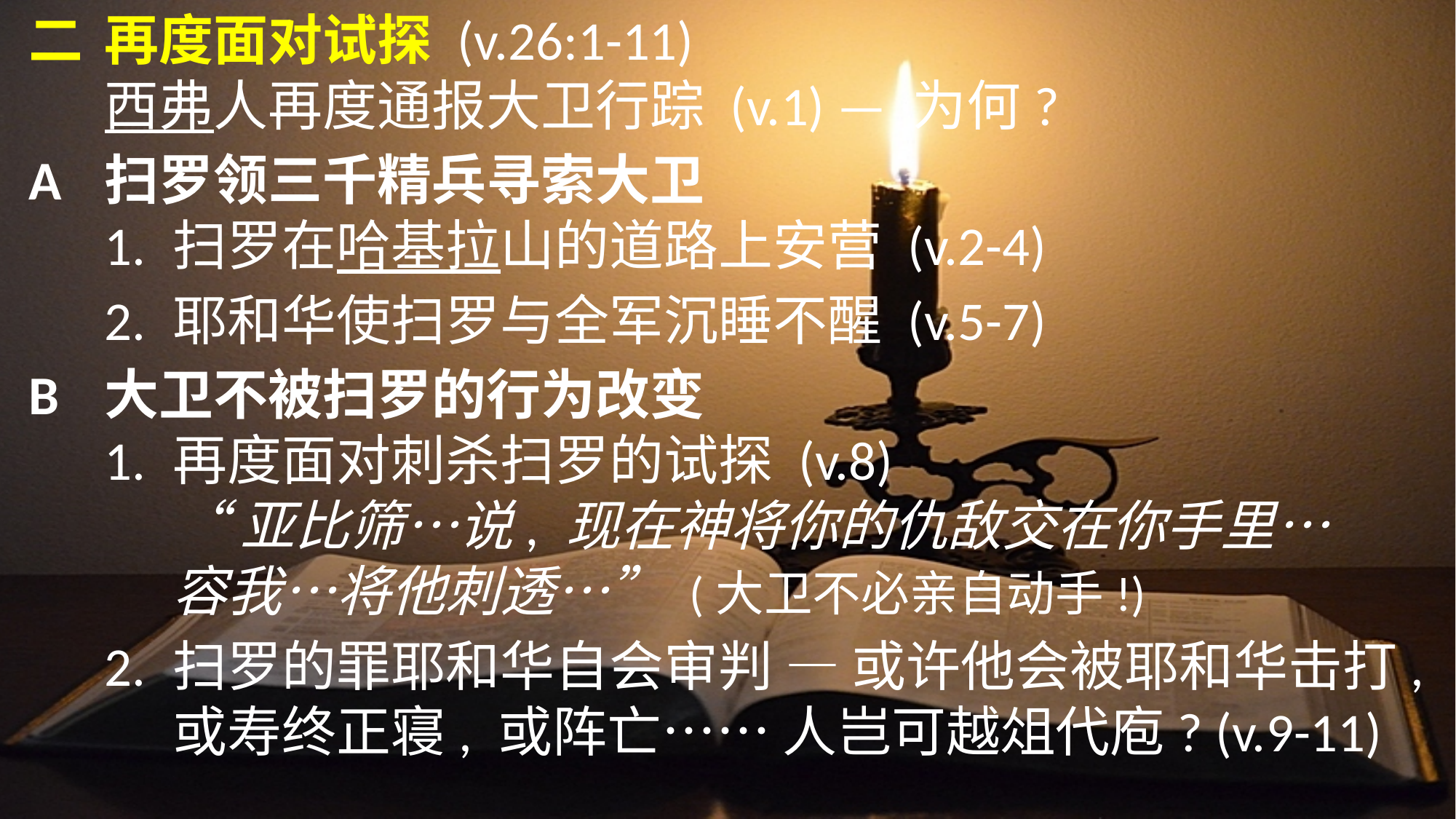

二	再度面对试探 (v.26:1-11)
	西弗人再度通报大卫行踪 (v.1) — 为何?
A	扫罗领三千精兵寻索大卫
	1.	扫罗在哈基拉山的道路上安营 (v.2-4)
	2.	耶和华使扫罗与全军沉睡不醒 (v.5-7)
B	大卫不被扫罗的行为改变
	1.	再度面对刺杀扫罗的试探 (v.8)
		“亚比筛…说, 现在神将你的仇敌交在你手里…
		容我…将他刺透…” (大卫不必亲自动手!)
	2.	扫罗的罪耶和华自会审判 — 或许他会被耶和华击打,
		或寿终正寝, 或阵亡…… 人岂可越俎代庖? (v.9-11)